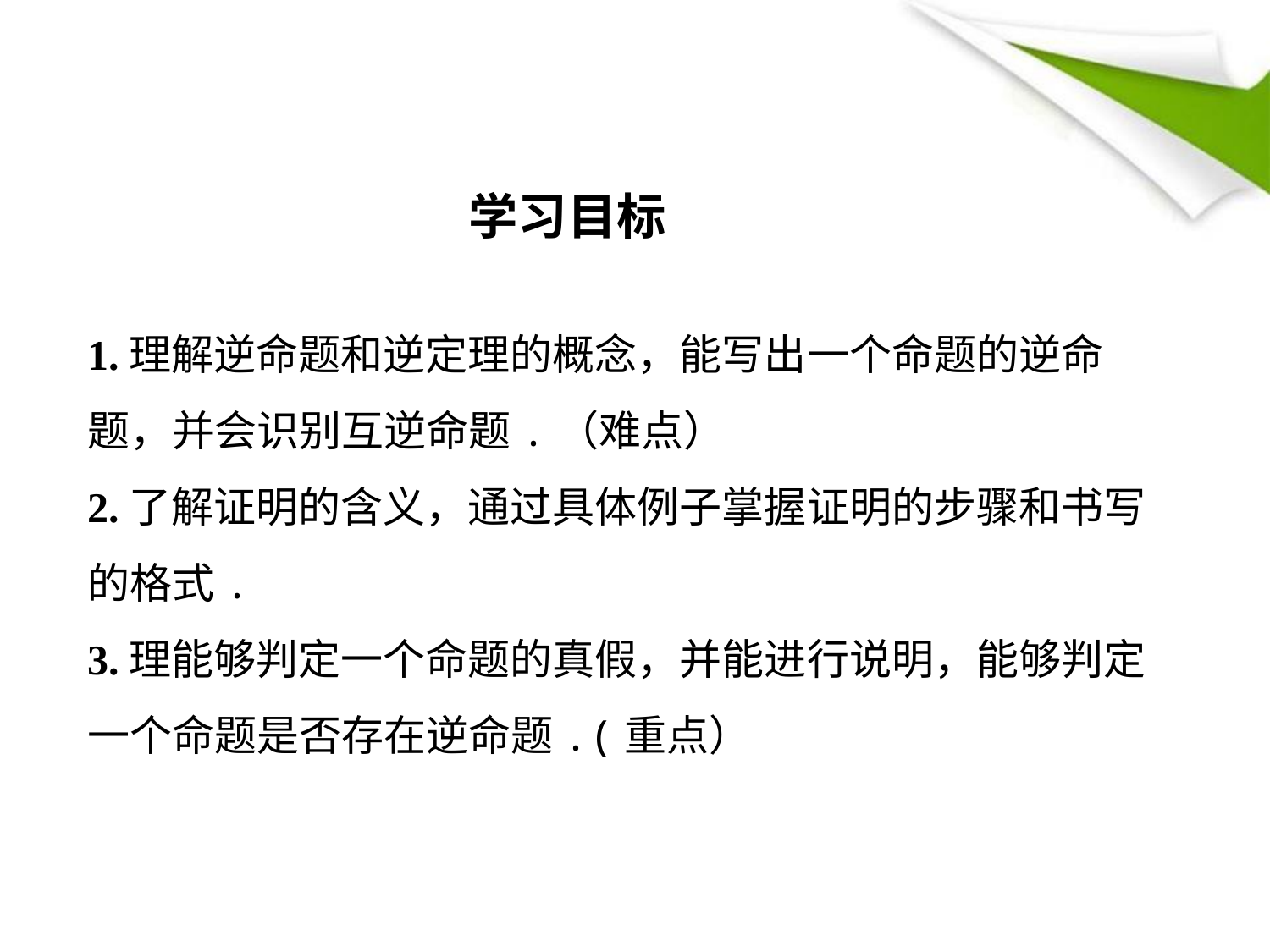

学习目标

1.理解逆命题和逆定理的概念，能写出一个命题的逆命题，并会识别互逆命题.（难点）
2.了解证明的含义，通过具体例子掌握证明的步骤和书写的格式.
3.理能够判定一个命题的真假，并能进行说明，能够判定一个命题是否存在逆命题.(重点）